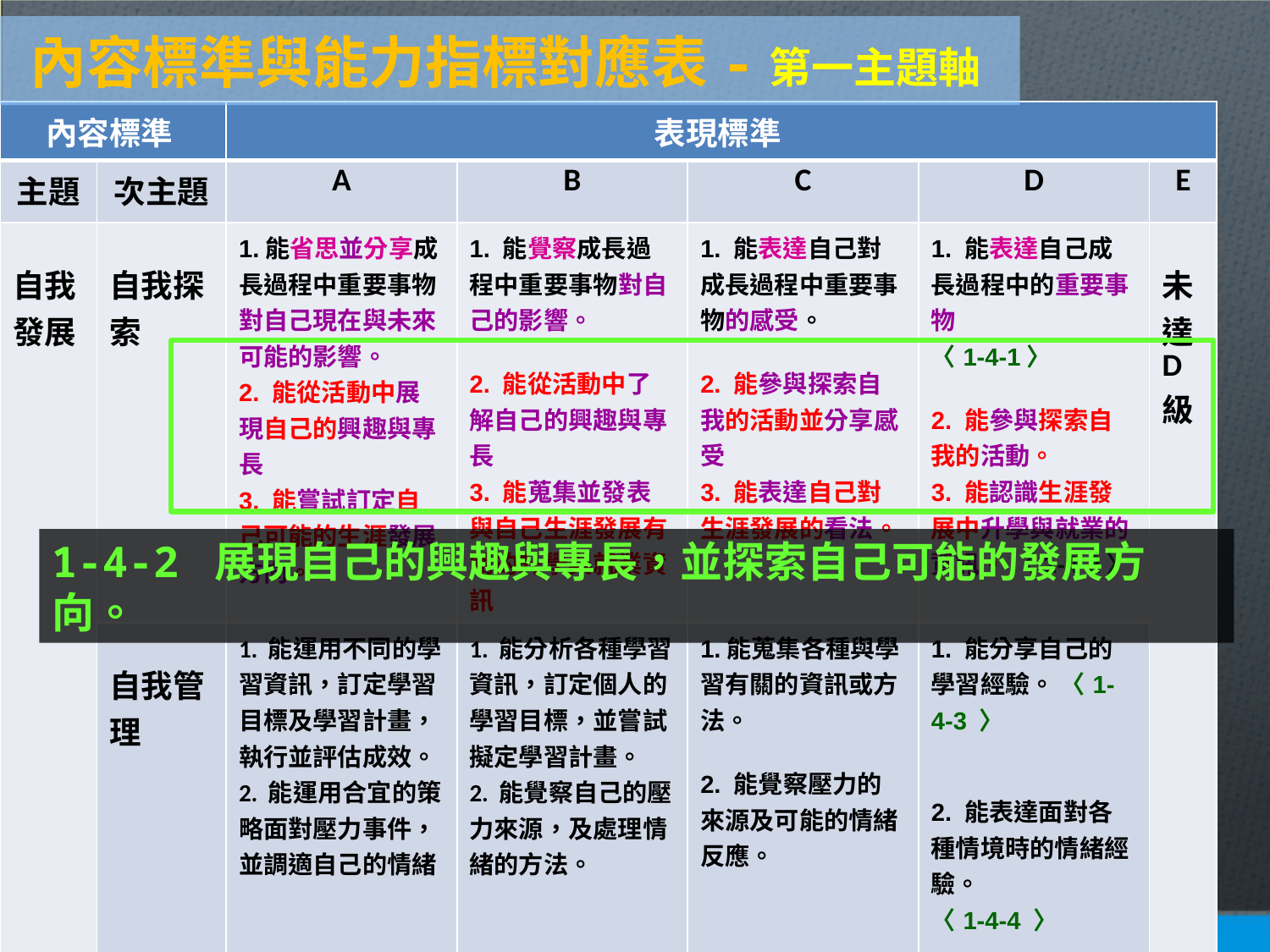

內容標準與能力指標對應表-第一主題軸

| 內容標準 |  | 表現標準 |  |  |  |  |
| --- | --- | --- | --- | --- | --- | --- |
| 主題 | 次主題 | A | B | C | D | E |
| 自我發展 | 自我探索 | 1.能省思並分享成長過程中重要事物對自己現在與未來可能的影響。 2. 能從活動中展現自己的興趣與專長 3. 能嘗試訂定自己可能的生涯發展方向。 | 1. 能覺察成長過程中重要事物對自己的影響。 2. 能從活動中了解自己的興趣與專長 3. 能蒐集並發表與自己生涯發展有關的升學與就業資訊 | 1. 能表達自己對成長過程中重要事物的感受。 2. 能參與探索自我的活動並分享感受 3. 能表達自己對生涯發展的看法。 | 1. 能表達自己成長過程中的重要事物 〈1-4-1〉 2. 能參與探索自我的活動。 3. 能認識生涯發展中升學與就業的資訊。 〈1-4-2〉 | 未達 D級 |
|  | 自我管理 | 1. 能運用不同的學習資訊，訂定學習目標及學習計畫，執行並評估成效。 2. 能運用合宜的策略面對壓力事件，並調適自己的情緒 | 1. 能分析各種學習資訊，訂定個人的學習目標，並嘗試擬定學習計畫。 2. 能覺察自己的壓力來源，及處理情緒的方法。 | 1.能蒐集各種與學習有關的資訊或方法。 2. 能覺察壓力的來源及可能的情緒反應。 | 1. 能分享自己的學習經驗。 〈1-4-3 〉 2. 能表達面對各種情境時的情緒經驗。 〈1-4-4 〉 |  |
|  | 尊重生命 | 能體會生命的可貴，覺察周遭需要協助的人事物，並採取行動。 | 能體會生命的可貴，珍惜自己的生命，並表達關懷他人的意願。 | 能體會生命的價值，並表達個人的感受 | 能表達個人對生命的看法。〈1-4-5〉 |  |

1-4-2 展現自己的興趣與專長，並探索自己可能的發展方向。